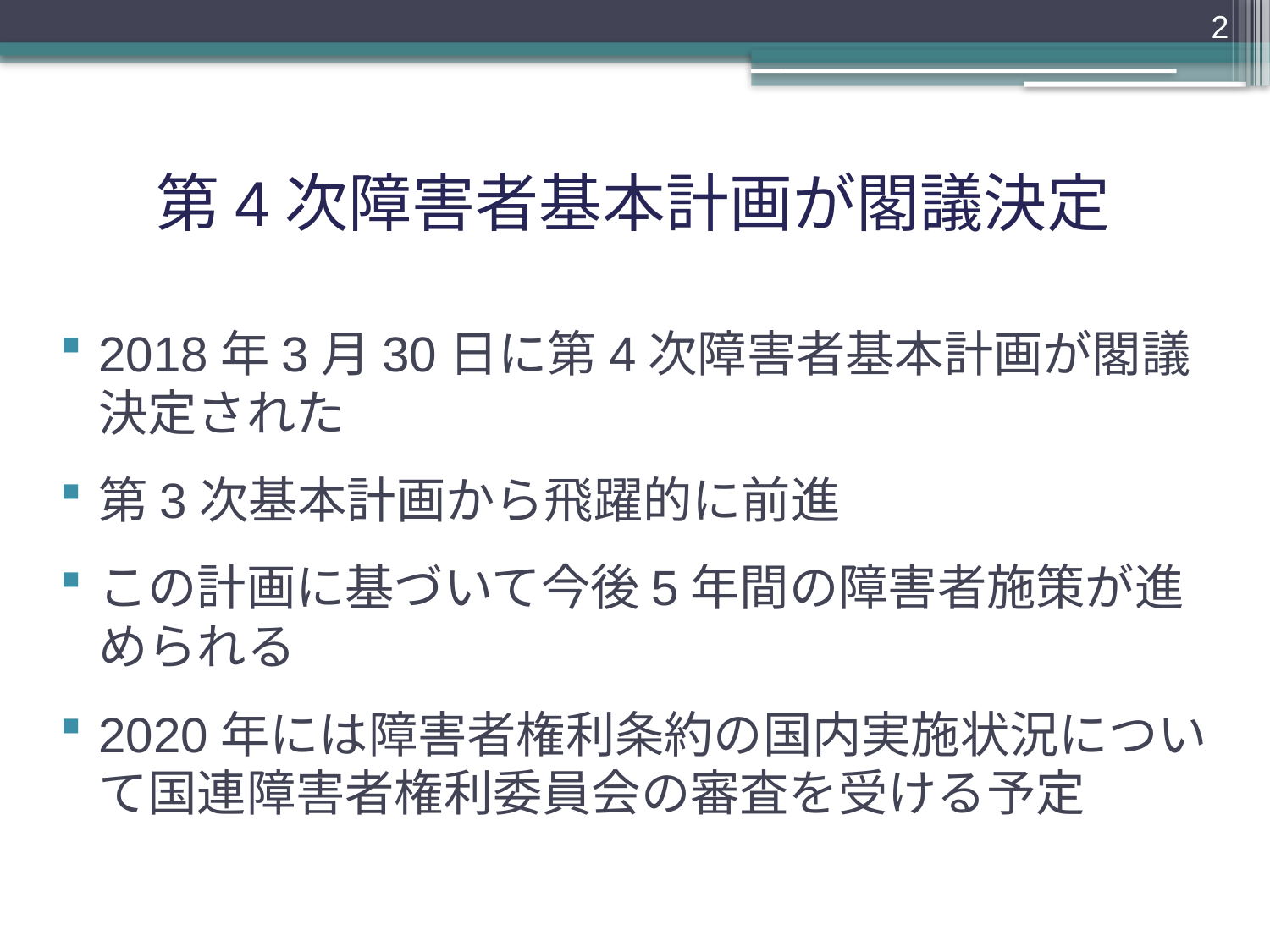

2
# 第4次障害者基本計画が閣議決定
2018年3月30日に第4次障害者基本計画が閣議決定された
第3次基本計画から飛躍的に前進
この計画に基づいて今後5年間の障害者施策が進められる
2020年には障害者権利条約の国内実施状況について国連障害者権利委員会の審査を受ける予定